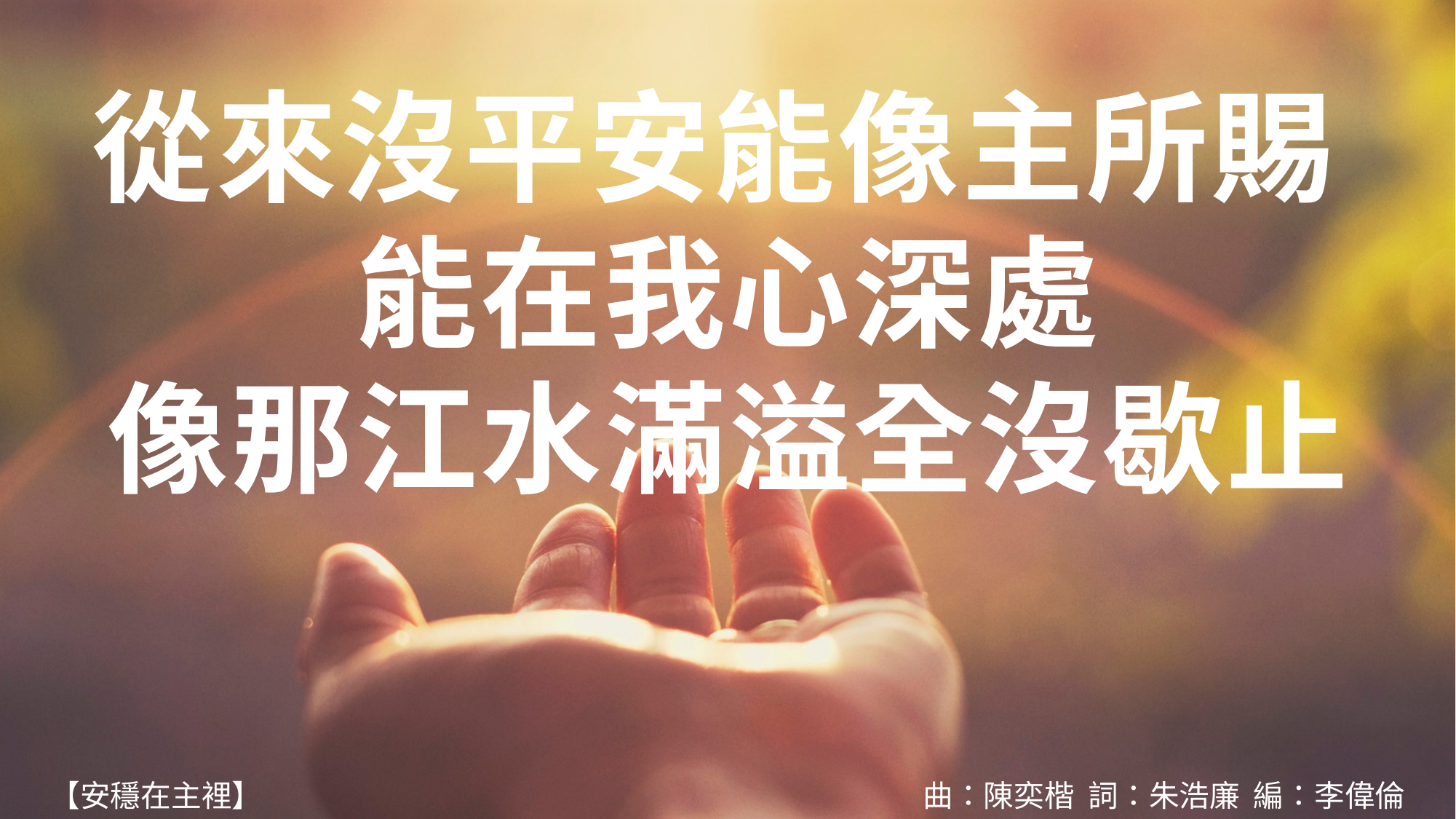

從來沒平安能像主所賜
能在我心深處
像那江水滿溢全沒歇止
【安穩在主裡】							曲：陳奕楷  詞：朱浩廉  編：李偉倫